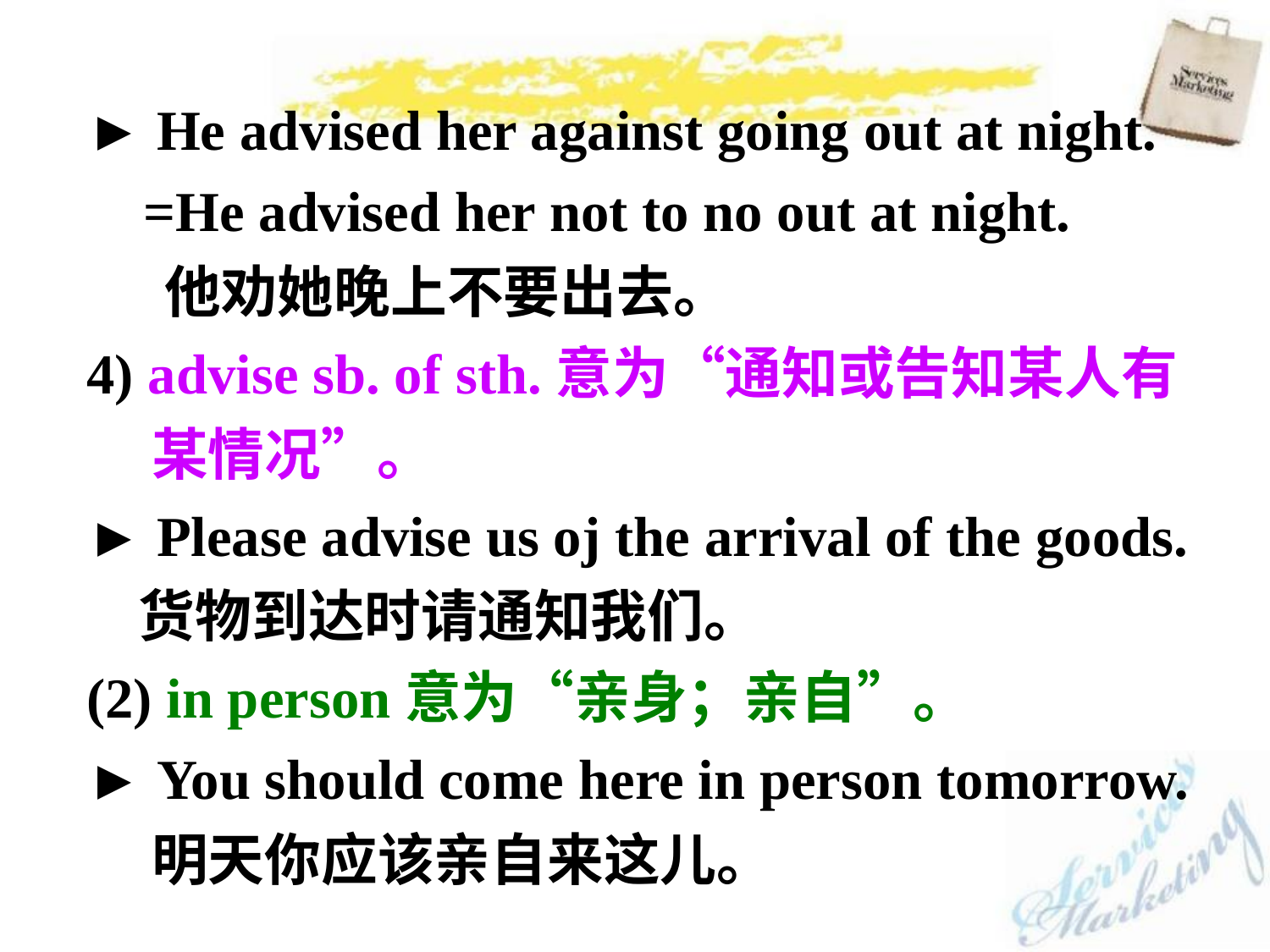

► He advised her against going out at night.
    =He advised her not to no out at night.
     他劝她晚上不要出去。
4) advise sb. of sth.意为“通知或告知某人有
    某情况”。
► Please advise us oj the arrival of the goods.
   货物到达时请通知我们。
(2) in person意为“亲身；亲自”。
► You should come here in person tomorrow.
    明天你应该亲自来这儿。